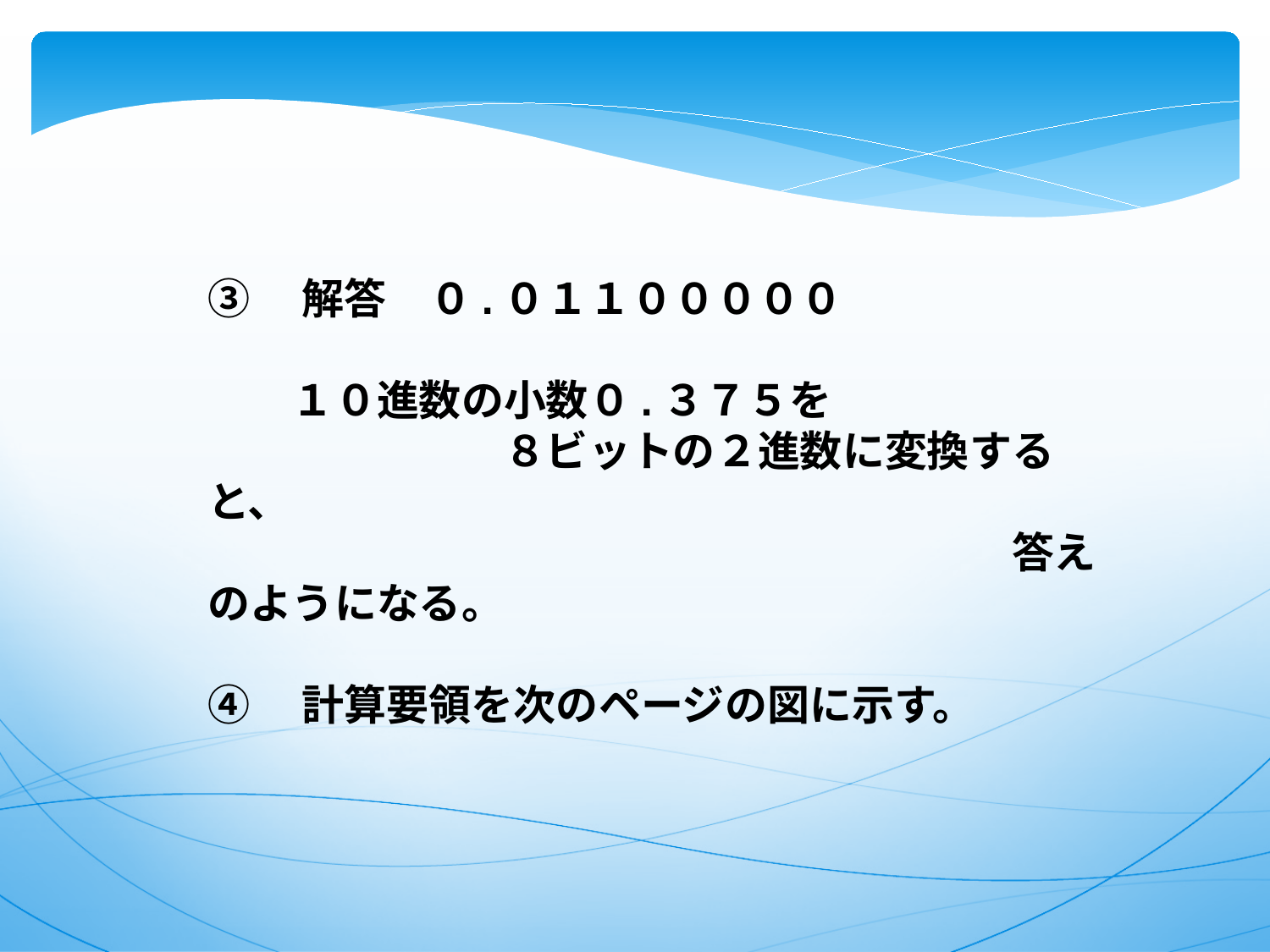

③　解答　０.０１１０００００

　　１０進数の小数０.３７５を
　　　　　　　８ビットの２進数に変換すると、
　　　　　　　　　　　　　　　　　　　答えのようになる。

④　計算要領を次のページの図に示す。